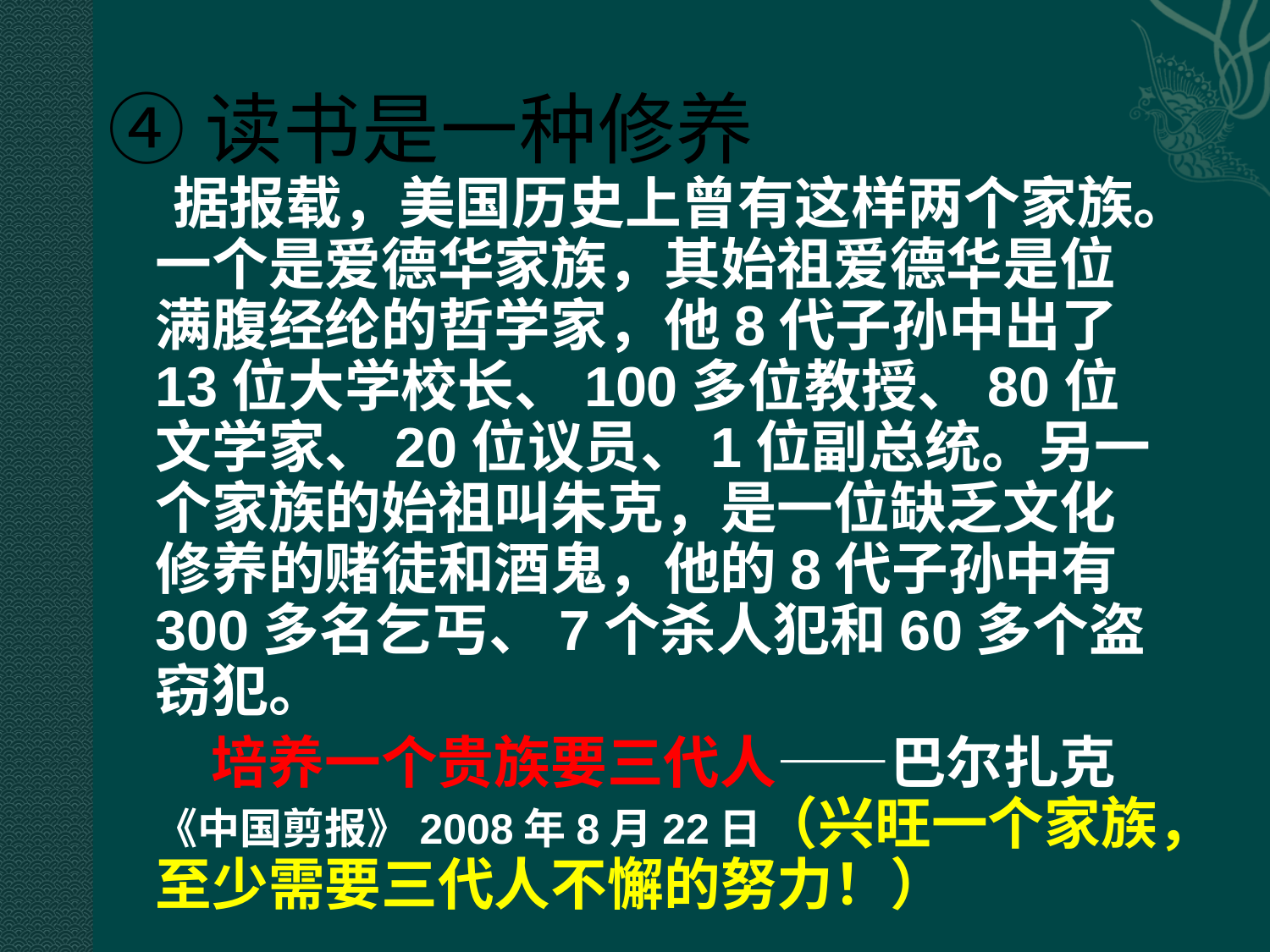

# ④读书是一种修养
    据报载，美国历史上曾有这样两个家族。一个是爱德华家族，其始祖爱德华是位满腹经纶的哲学家，他8代子孙中出了13位大学校长、100多位教授、80位文学家、20位议员、1位副总统。另一个家族的始祖叫朱克，是一位缺乏文化修养的赌徒和酒鬼，他的8代子孙中有300多名乞丐、7个杀人犯和60多个盗窃犯。
       培养一个贵族要三代人——巴尔扎克《中国剪报》2008年8月22日（兴旺一个家族，至少需要三代人不懈的努力！）